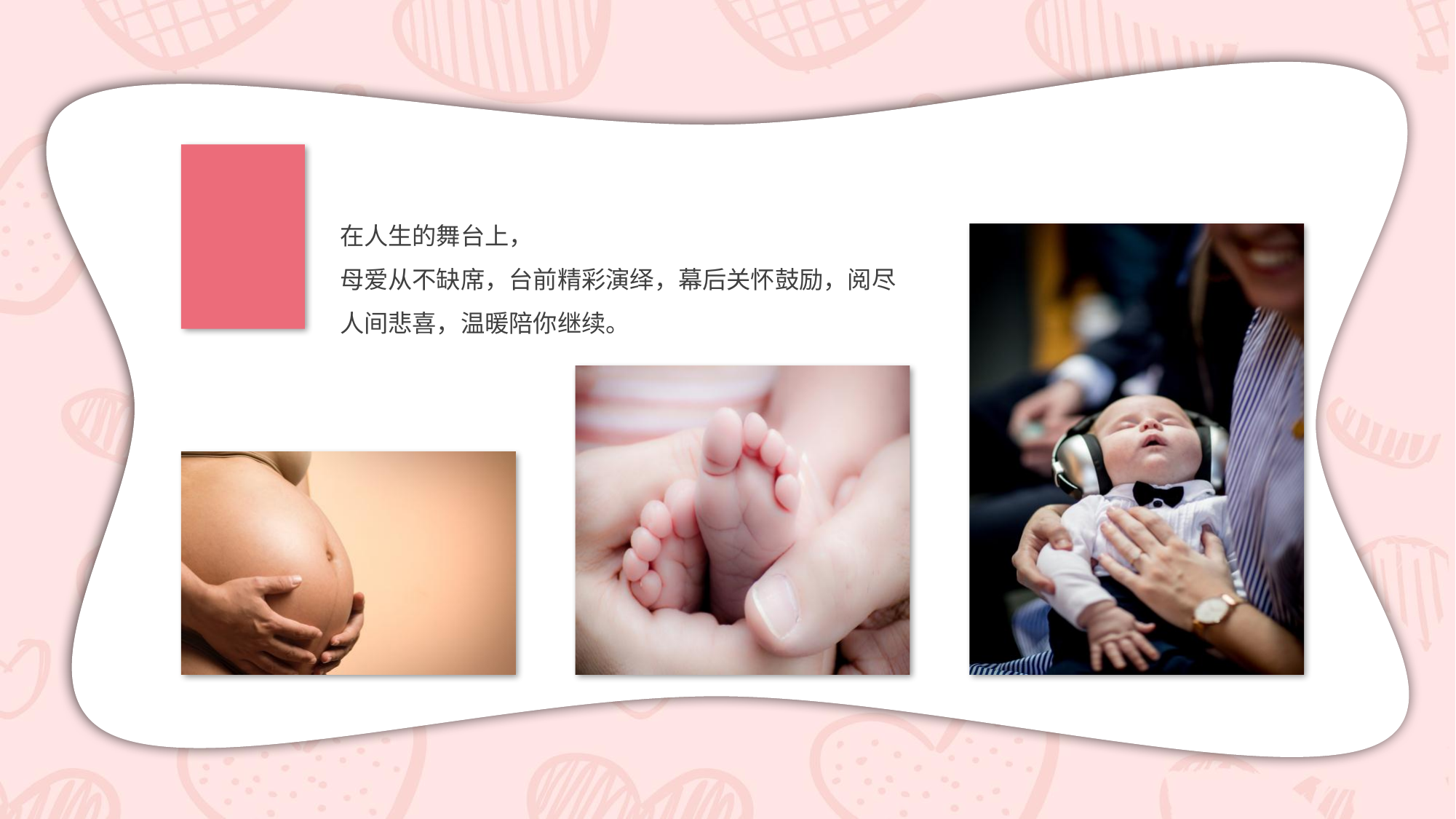

在人生的舞台上，
母爱从不缺席，台前精彩演绎，幕后关怀鼓励，阅尽人间悲喜，温暖陪你继续。